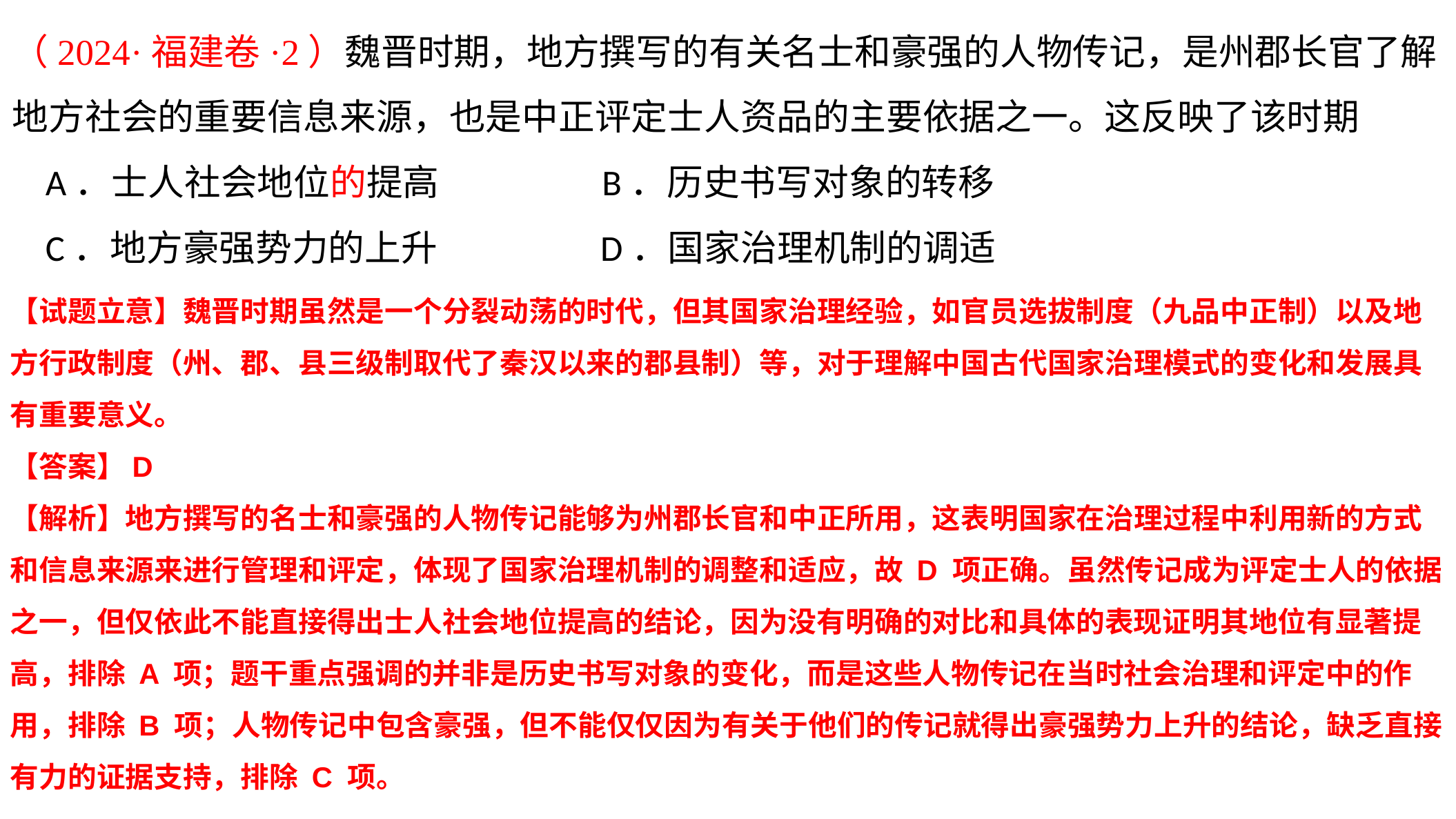

（2024·福建卷·2）魏晋时期，地方撰写的有关名士和豪强的人物传记，是州郡长官了解地方社会的重要信息来源，也是中正评定士人资品的主要依据之一。这反映了该时期
    A．士人社会地位的提高                   B．历史书写对象的转移
    C．地方豪强势力的上升                   D．国家治理机制的调适
【试题立意】魏晋时期虽然是一个分裂动荡的时代，但其国家治理经验，如官员选拔制度（九品中正制）以及地方行政制度（州、郡、县三级制取代了秦汉以来的郡县制）等，对于理解中国古代国家治理模式的变化和发展具有重要意义‌。
【答案】D
【解析】地方撰写的名士和豪强的人物传记能够为州郡长官和中正所用，这表明国家在治理过程中利用新的方式和信息来源来进行管理和评定，体现了国家治理机制的调整和适应，故 D 项正确。虽然传记成为评定士人的依据之一，但仅依此不能直接得出士人社会地位提高的结论，因为没有明确的对比和具体的表现证明其地位有显著提高，排除 A 项；题干重点强调的并非是历史书写对象的变化，而是这些人物传记在当时社会治理和评定中的作用，排除 B 项；人物传记中包含豪强，但不能仅仅因为有关于他们的传记就得出豪强势力上升的结论，缺乏直接有力的证据支持，排除 C 项。